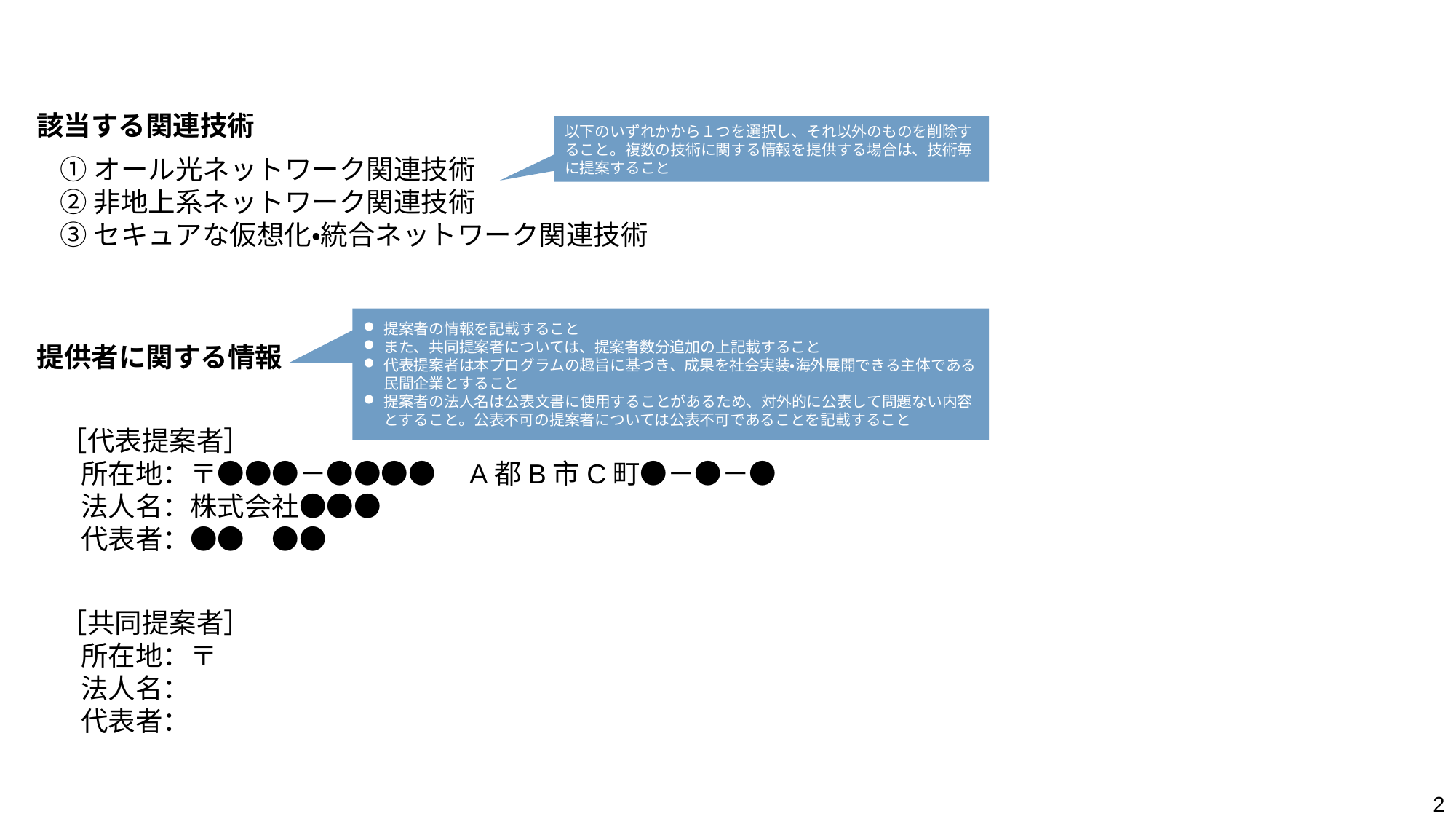

該当する関連技術
以下のいずれかから１つを選択し、それ以外のものを削除すること。複数の技術に関する情報を提供する場合は、技術毎に提案すること
①オール光ネットワーク関連技術
②非地上系ネットワーク関連技術
③セキュアな仮想化・統合ネットワーク関連技術
提案者の情報を記載すること
また、共同提案者については、提案者数分追加の上記載すること
代表提案者は本プログラムの趣旨に基づき、成果を社会実装・海外展開できる主体である民間企業とすること
提案者の法人名は公表文書に使用することがあるため、対外的に公表して問題ない内容とすること。公表不可の提案者については公表不可であることを記載すること
提供者に関する情報
［代表提案者］
所在地：〒●●●－●●●●　A都B市C町●－●－●
法人名：株式会社●●●
代表者：●●　●●
［共同提案者］
所在地：〒
法人名：
代表者：